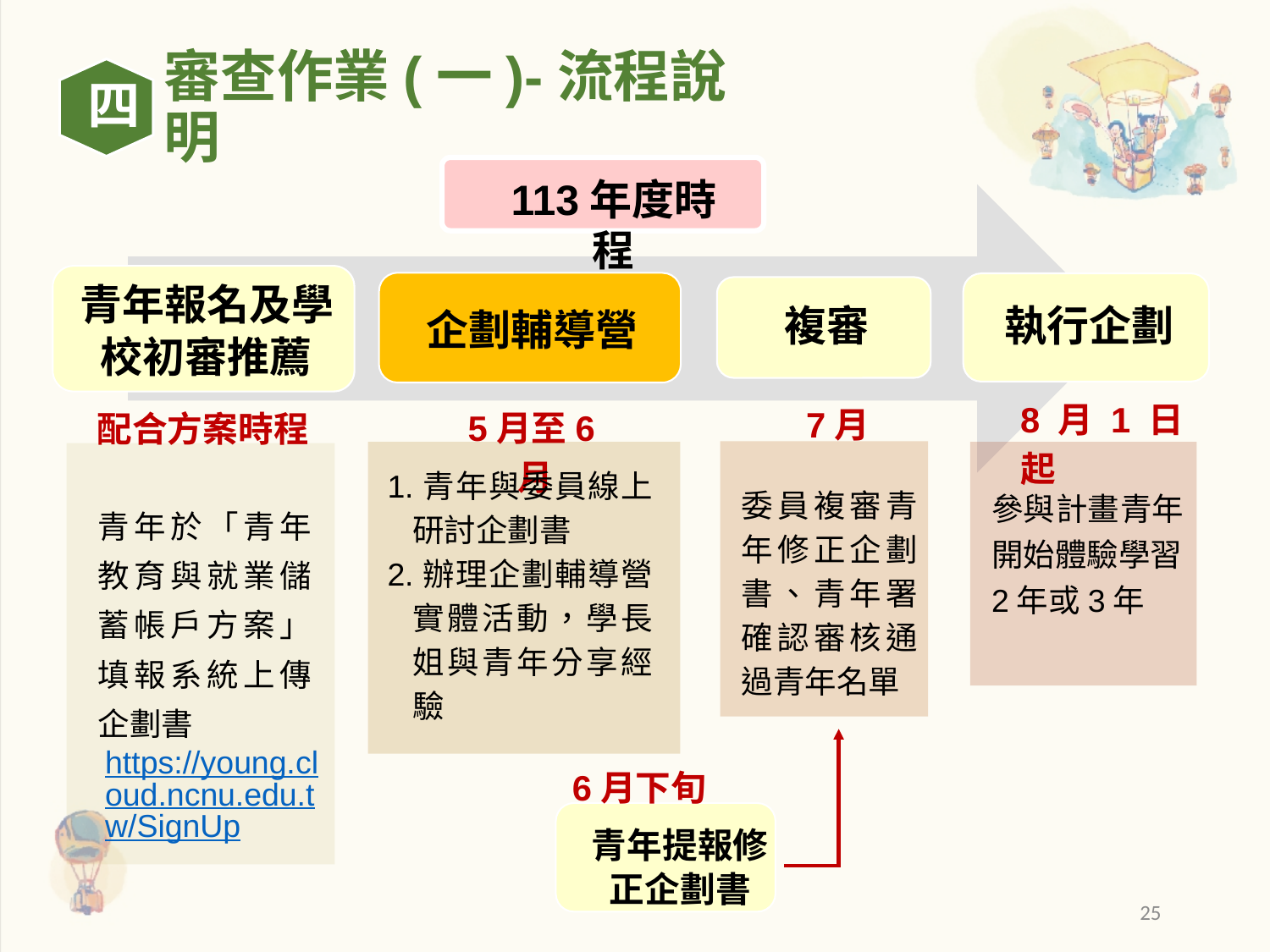

四
審查作業(一)-流程說明

113年度時程
青年報名及學校初審推薦
企劃輔導營
複審
執行企劃
8月1日起
7月
5月至6月
配合方案時程

1.青年與委員線上研討企劃書
2.辦理企劃輔導營實體活動，學長姐與青年分享經驗
委員複審青年修正企劃書、青年署確認審核通過青年名單
參與計畫青年開始體驗學習2年或3年
青年於「青年教育與就業儲蓄帳戶方案」填報系統上傳企劃書
https://young.cloud.ncnu.edu.tw/SignUp
6月下旬

青年提報修正企劃書
25
25